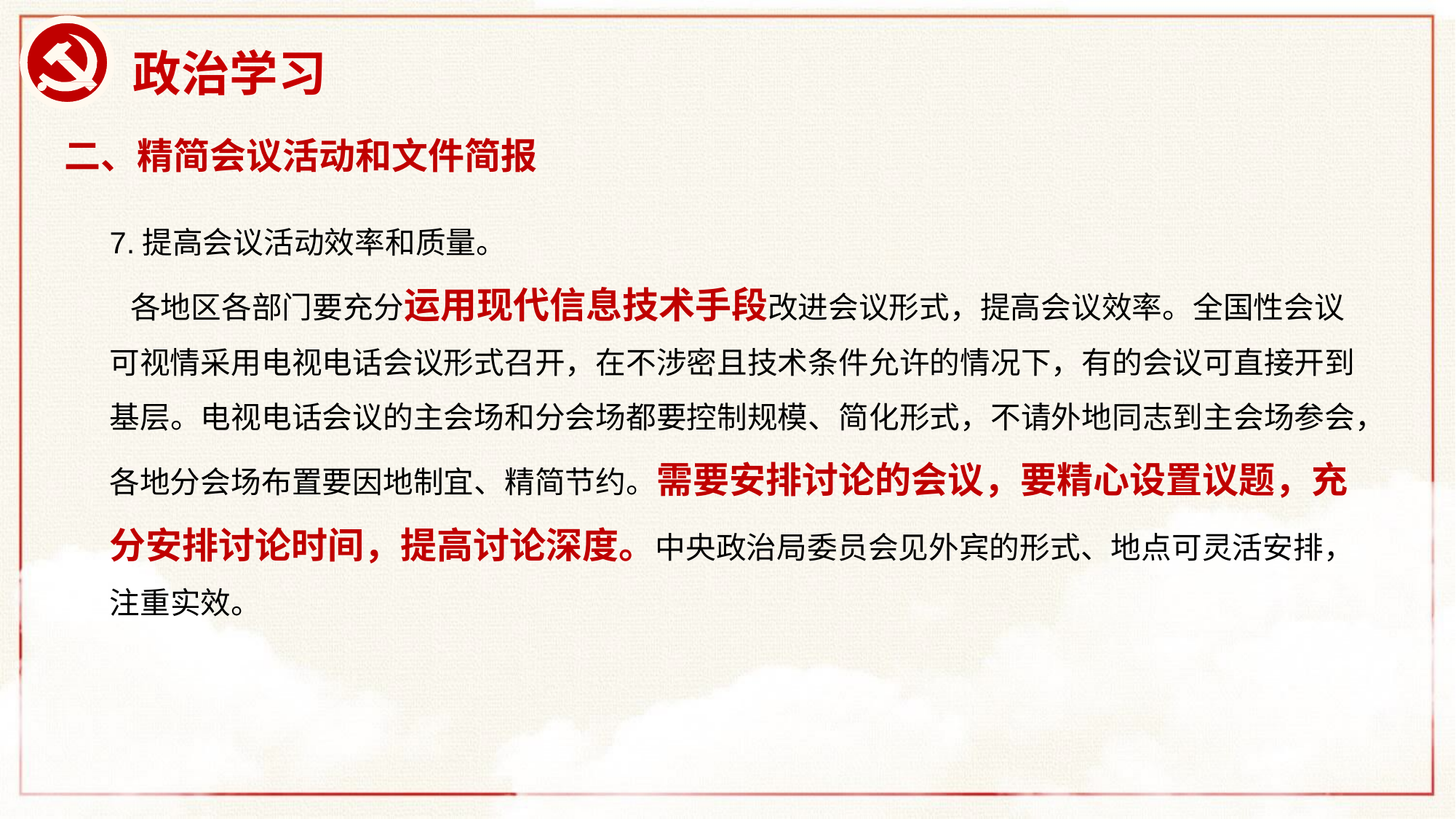

# 政治学习
二、精简会议活动和文件简报
7.提高会议活动效率和质量。
  各地区各部门要充分运用现代信息技术手段改进会议形式，提高会议效率。全国性会议可视情采用电视电话会议形式召开，在不涉密且技术条件允许的情况下，有的会议可直接开到基层。电视电话会议的主会场和分会场都要控制规模、简化形式，不请外地同志到主会场参会，各地分会场布置要因地制宜、精简节约。需要安排讨论的会议，要精心设置议题，充分安排讨论时间，提高讨论深度。中央政治局委员会见外宾的形式、地点可灵活安排，注重实效。